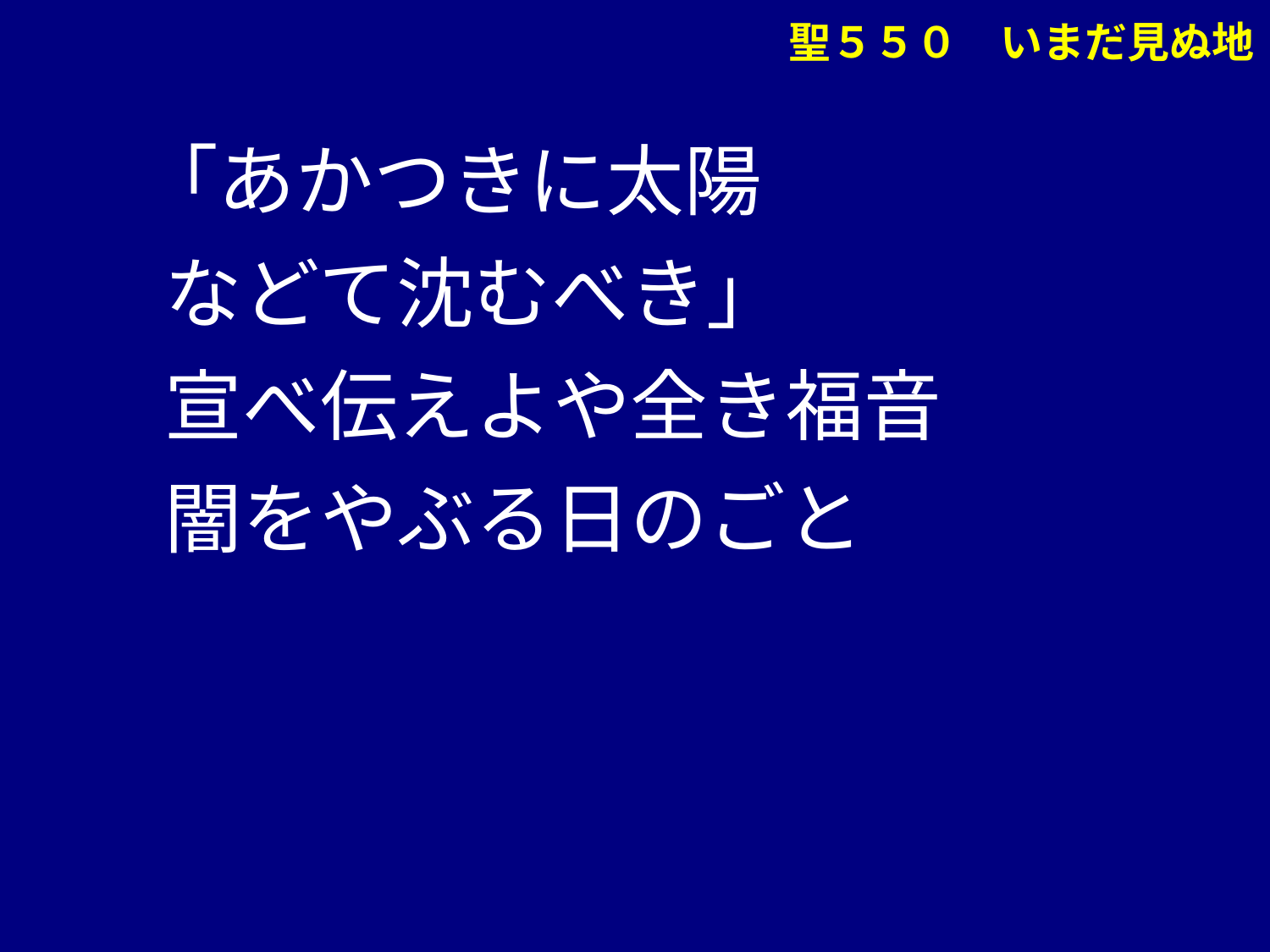

聖５５０　いまだ見ぬ地
  「あかつきに太陽
　などて沈むべき」
　宣べ伝えよや全き福音
　闇をやぶる日のごと